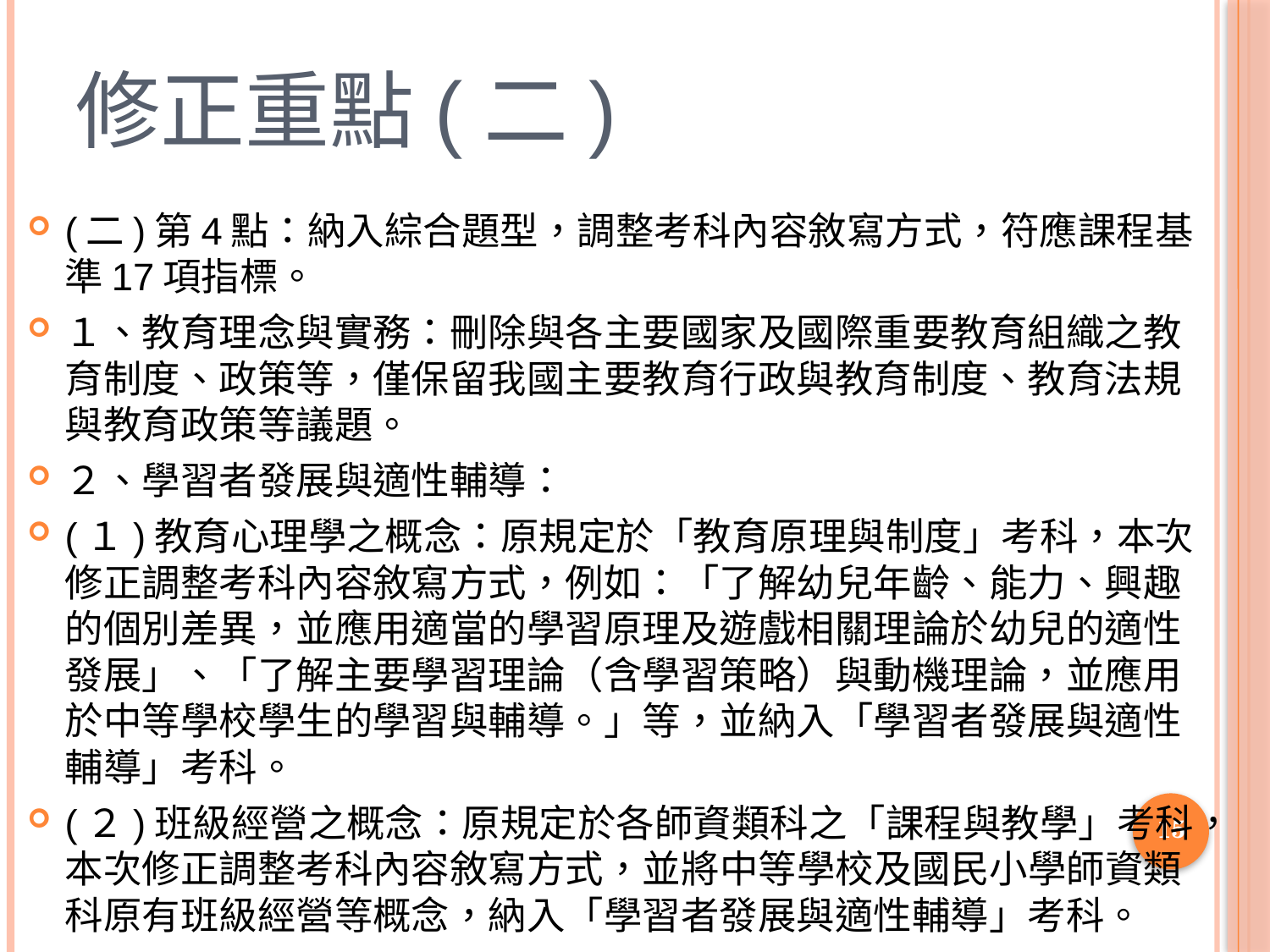

# 修正重點(二)

(二)第4點：納入綜合題型，調整考科內容敘寫方式，符應課程基準17項指標。
１、教育理念與實務：刪除與各主要國家及國際重要教育組織之教育制度、政策等，僅保留我國主要教育行政與教育制度、教育法規與教育政策等議題。
２、學習者發展與適性輔導：
(１)教育心理學之概念：原規定於「教育原理與制度」考科，本次修正調整考科內容敘寫方式，例如：「了解幼兒年齡、能力、興趣的個別差異，並應用適當的學習原理及遊戲相關理論於幼兒的適性發展」、「了解主要學習理論（含學習策略）與動機理論，並應用於中等學校學生的學習與輔導。」等，並納入「學習者發展與適性輔導」考科。
(２)班級經營之概念：原規定於各師資類科之「課程與教學」考科，本次修正調整考科內容敘寫方式，並將中等學校及國民小學師資類科原有班級經營等概念，納入「學習者發展與適性輔導」考科。
15